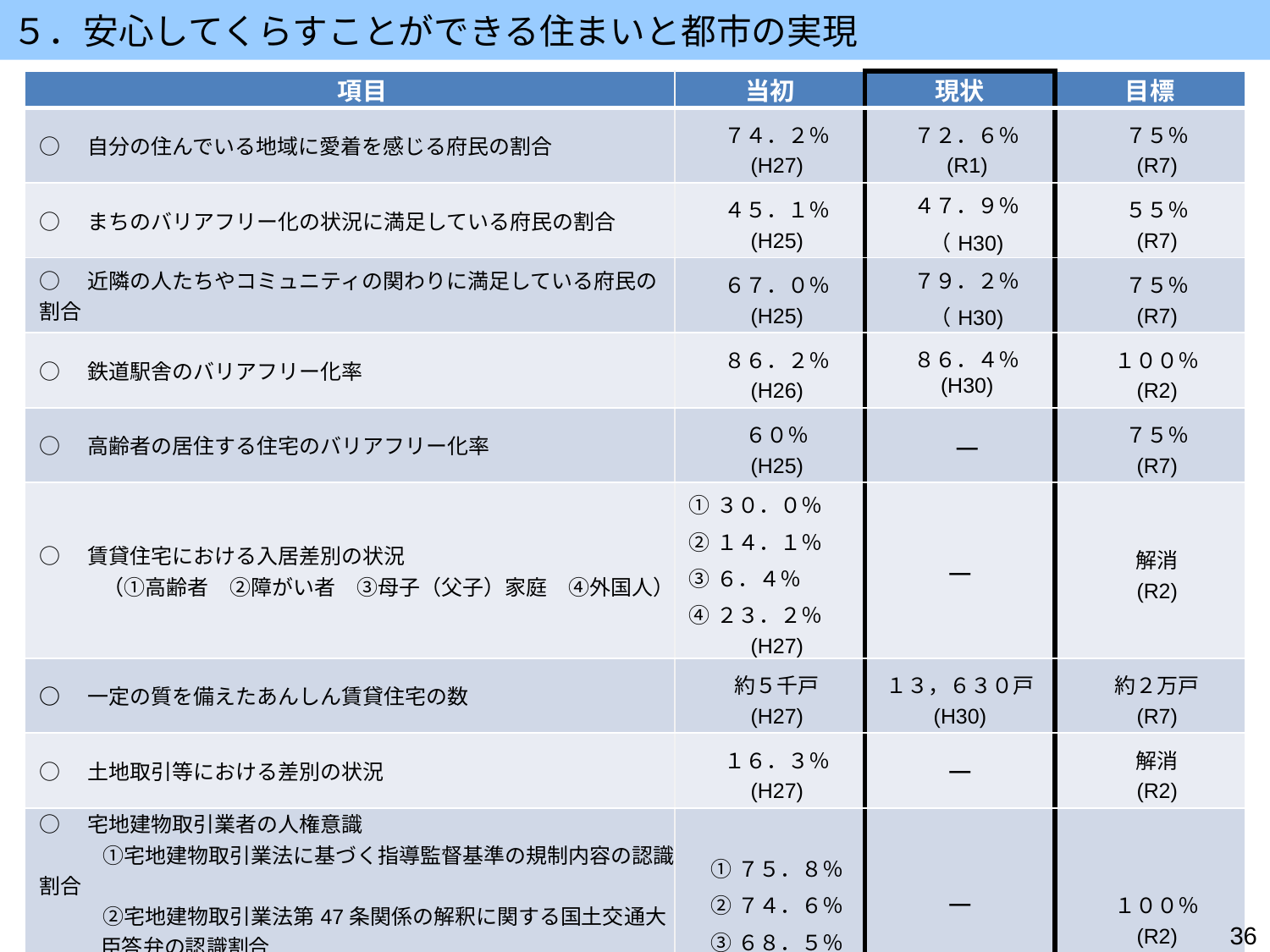

５．安心してくらすことができる住まいと都市の実現
| 項目 | 当初 | 現状 | 目標 |
| --- | --- | --- | --- |
| ○　自分の住んでいる地域に愛着を感じる府民の割合 | ７４．２％ (H27) | ７２．６％ (R1) | ７５％ (R7) |
| ○　まちのバリアフリー化の状況に満足している府民の割合 | ４５．１％ (H25) | ４７．９％ （H30) | ５５％ (R7) |
| ○　近隣の人たちやコミュニティの関わりに満足している府民の割合 | ６７．０％ (H25) | ７９．２％ （H30) | ７５％ (R7) |
| ○　鉄道駅舎のバリアフリー化率 | ８６．２％ (H26) | ８６．４％ (H30) | １００％ (R2) |
| ○　高齢者の居住する住宅のバリアフリー化率 | ６０％ (H25) | ― | ７５％ (R7) |
| ○　賃貸住宅における入居差別の状況 　　　（①高齢者　②障がい者　③母子（父子）家庭　④外国人） | ①３０．０％ ②１４．１％ ③６．４％ ④２３．２％ (H27) | ― | 解消 (R2) |
| ○　一定の質を備えたあんしん賃貸住宅の数 | 約５千戸 (H27) | １３，６３０戸 (H30) | 約２万戸 (R7) |
| ○　土地取引等における差別の状況 | １６．３％ (H27) | ― | 解消 (R2) |
| ○　宅地建物取引業者の人権意識 　　　①宅地建物取引業法に基づく指導監督基準の規制内容の認識割合 　　　②宅地建物取引業法第47条関係の解釈に関する国土交通大臣答弁の認識割合 　　　③大阪府部落差別事象に係る調査等の規制等に関する条例の改正内容の認識割合 | ①７５．８％ ②７４．６％ ③６８．５％ (H27) | ― | １００％ (R2) |
36